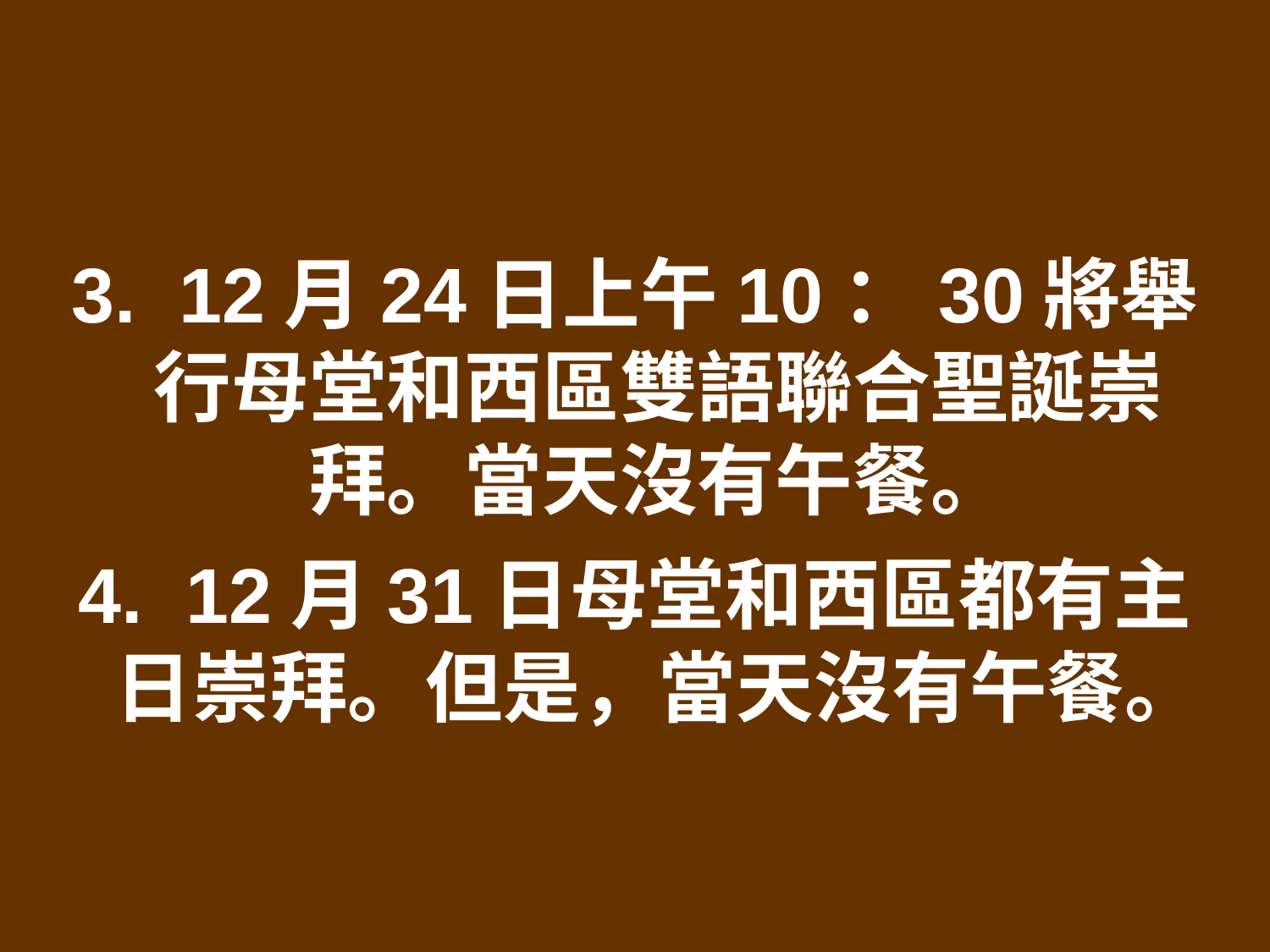

3.  12月24日上午10：30將舉行母堂和西區雙語聯合聖誕崇拜。當天沒有午餐。
4.  12月31日母堂和西區都有主日崇拜。但是，當天沒有午餐。